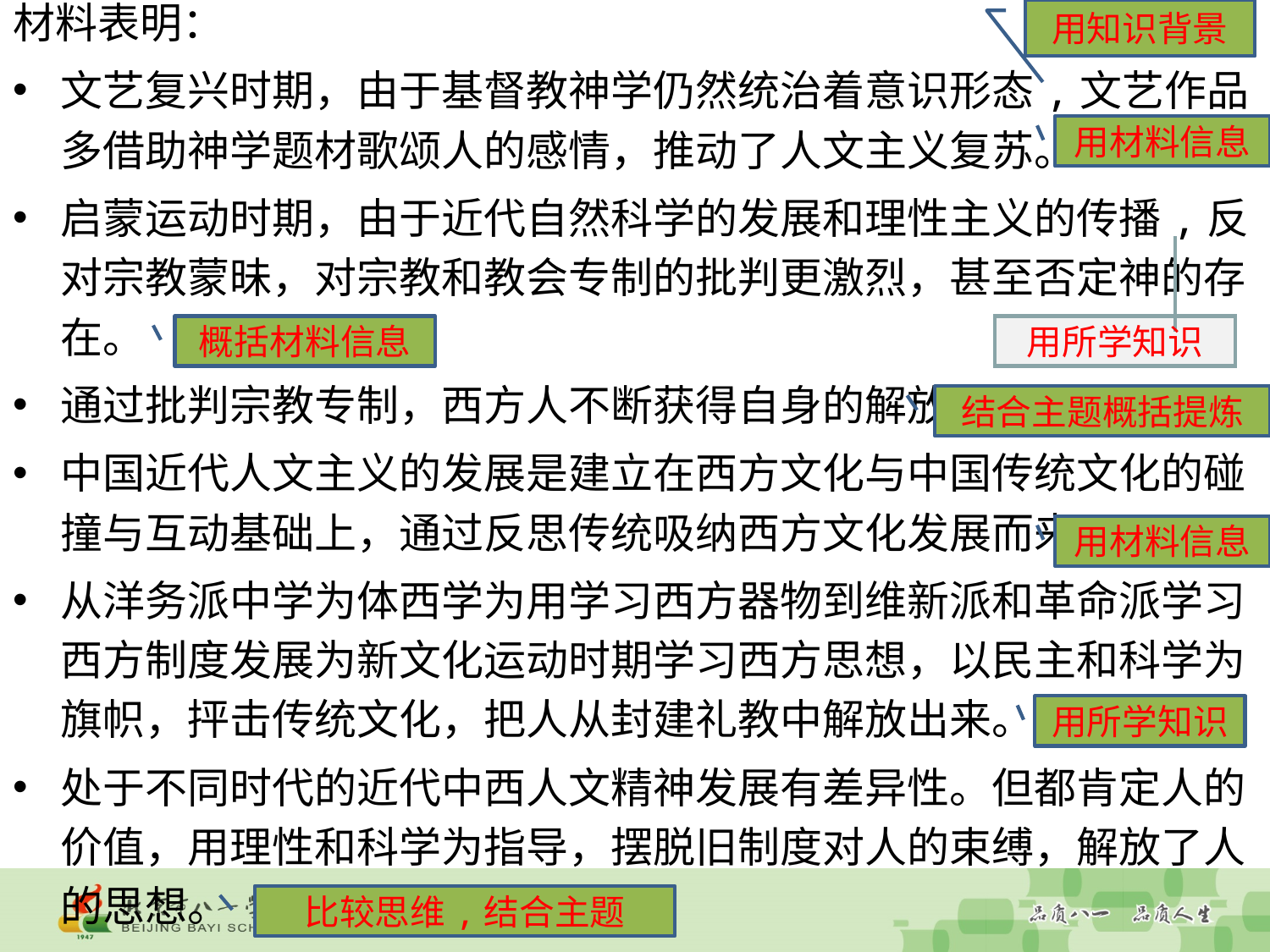

材料表明：
文艺复兴时期，由于基督教神学仍然统治着意识形态,文艺作品多借助神学题材歌颂人的感情，推动了人文主义复苏。
启蒙运动时期，由于近代自然科学的发展和理性主义的传播,反对宗教蒙昧，对宗教和教会专制的批判更激烈，甚至否定神的存在。
通过批判宗教专制，西方人不断获得自身的解放。
中国近代人文主义的发展是建立在西方文化与中国传统文化的碰撞与互动基础上，通过反思传统吸纳西方文化发展而来。
从洋务派中学为体西学为用学习西方器物到维新派和革命派学习西方制度发展为新文化运动时期学习西方思想，以民主和科学为旗帜，抨击传统文化，把人从封建礼教中解放出来。
处于不同时代的近代中西人文精神发展有差异性。但都肯定人的价值，用理性和科学为指导，摆脱旧制度对人的束缚，解放了人的思想。
用知识背景
用材料信息
概括材料信息
用所学知识
结合主题概括提炼
用材料信息
用所学知识
比较思维,结合主题